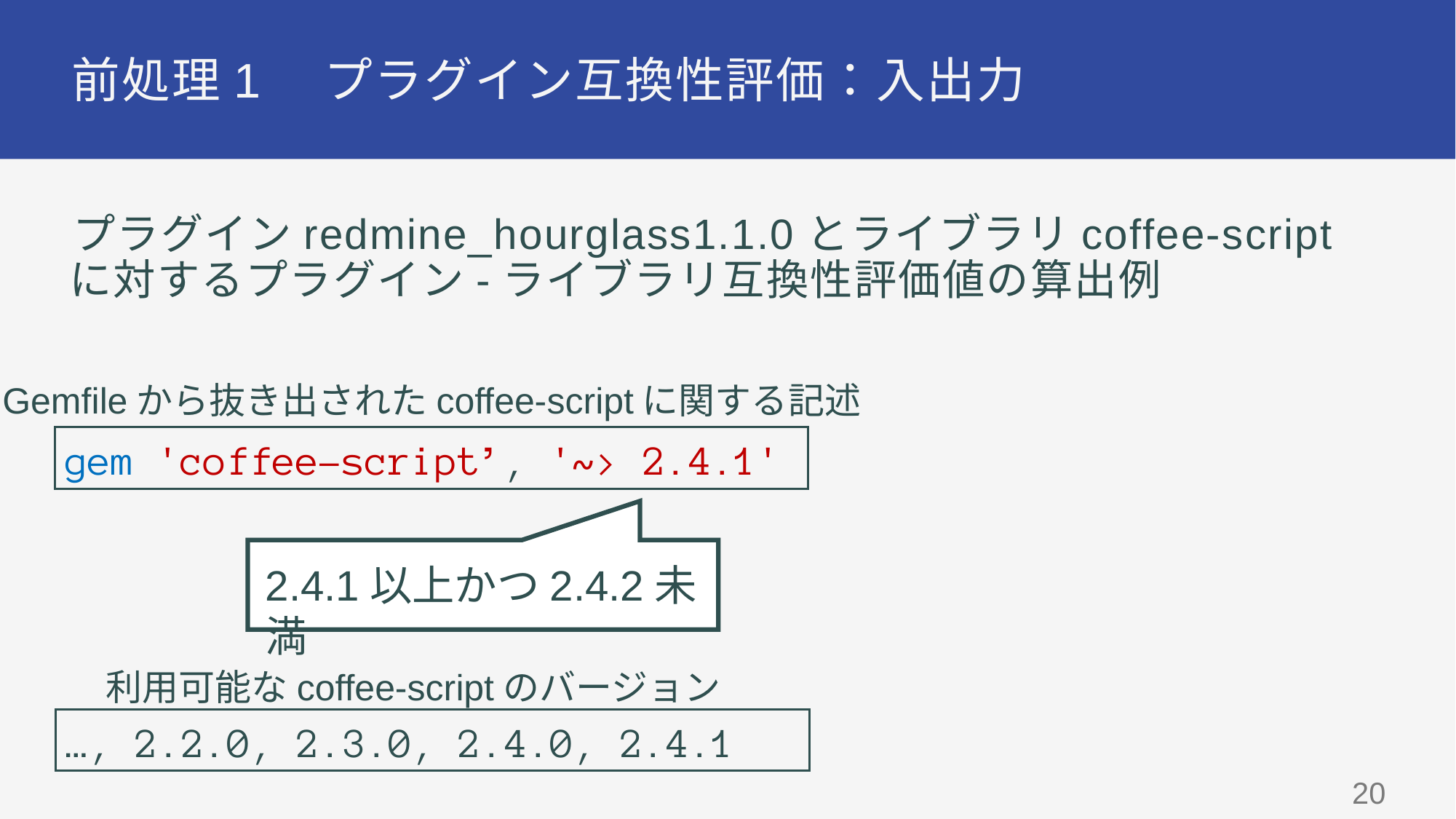

# 前処理1　プラグイン互換性評価：入出力
プラグインredmine_hourglass1.1.0とライブラリcoffee-script
に対するプラグイン-ライブラリ互換性評価値の算出例
Gemfileから抜き出されたcoffee-scriptに関する記述
gem 'coffee-script’, '~> 2.4.1'

2.4.1以上かつ2.4.2未満
利用可能なcoffee-scriptのバージョン
…, 2.2.0, 2.3.0, 2.4.0, 2.4.1
20